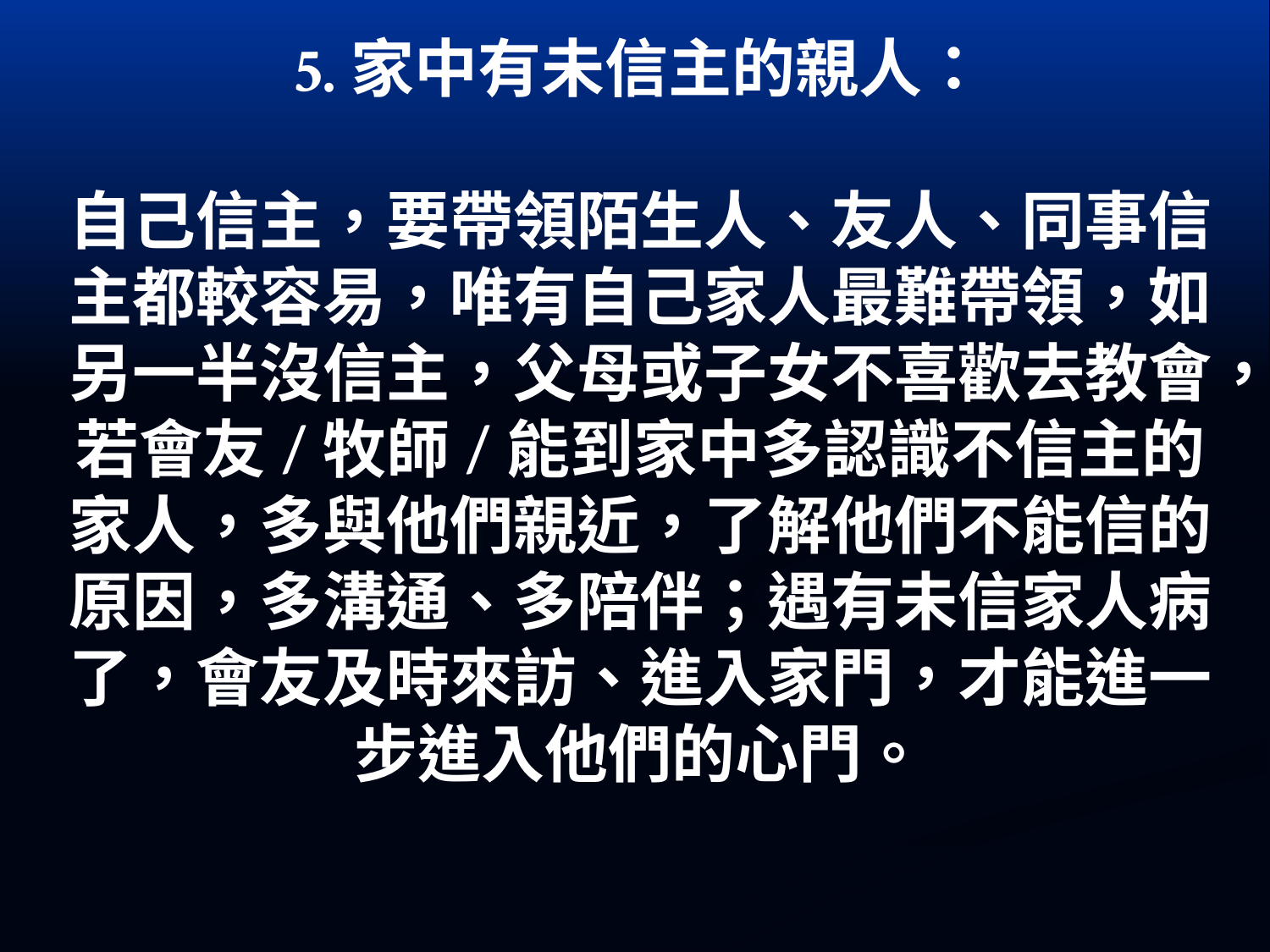

# 5.家中有未信主的親人： 自己信主，要帶領陌生人、友人、同事信主都較容易，唯有自己家人最難帶領，如另一半沒信主，父母或子女不喜歡去教會，若會友/牧師/能到家中多認識不信主的家人，多與他們親近，了解他們不能信的原因，多溝通、多陪伴；遇有未信家人病了，會友及時來訪、進入家門，才能進一步進入他們的心門。